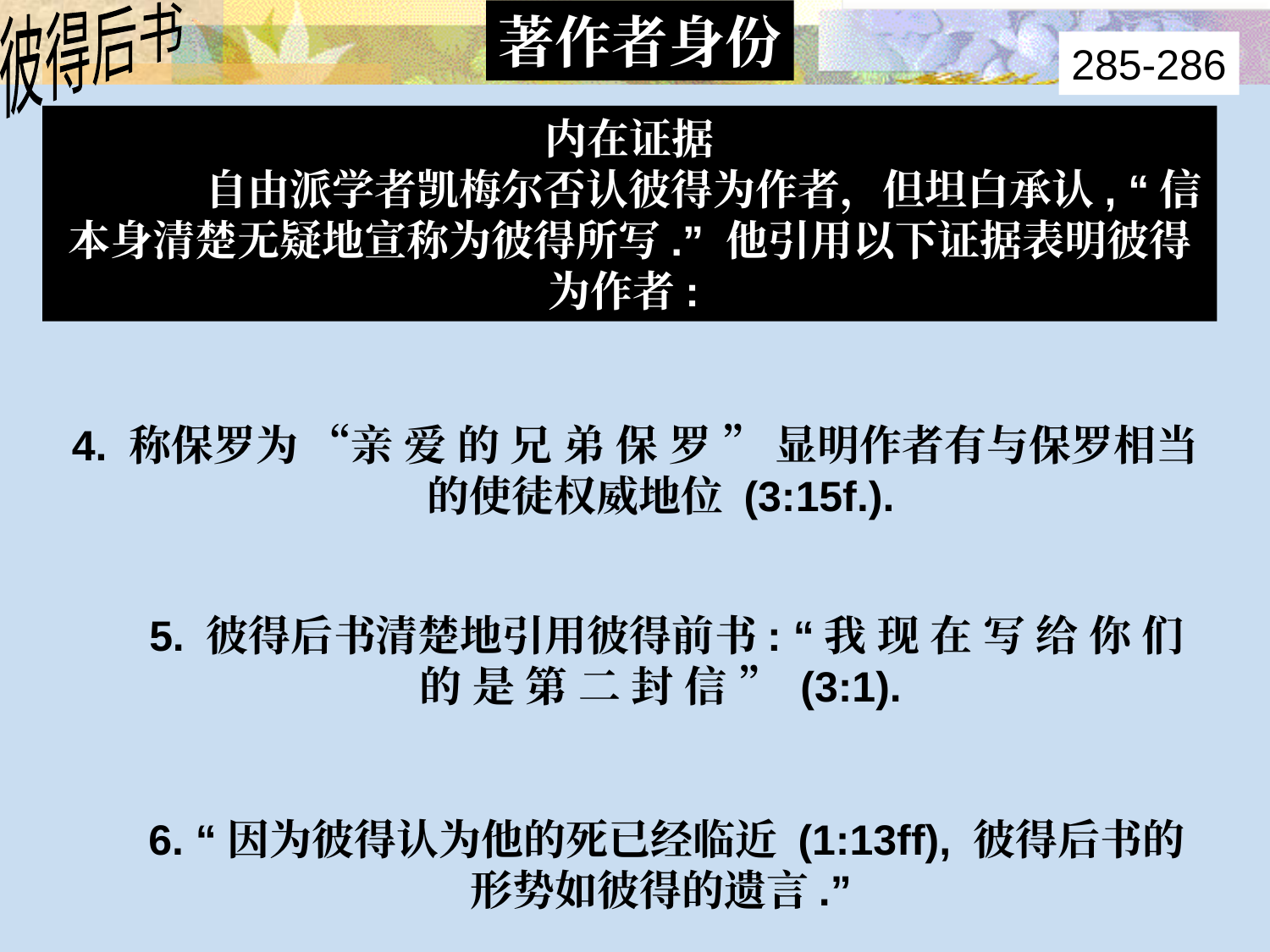

Authorship – Internal Evidence 2
彼得后书
著作者身份
285-286

内在证据
	 自由派学者凯梅尔否认彼得为作者，但坦白承认, “信本身清楚无疑地宣称为彼得所写.” 他引用以下证据表明彼得为作者:
4. 称保罗为 “亲 爱 的 兄 弟 保 罗 ” 显明作者有与保罗相当的使徒权威地位 (3:15f.).
	5. 彼得后书清楚地引用彼得前书: “我 现 在 写 给 你 们 的 是 第 二 封 信 ” (3:1).
	6. “因为彼得认为他的死已经临近 (1:13ff), 彼得后书的形势如彼得的遗言.”